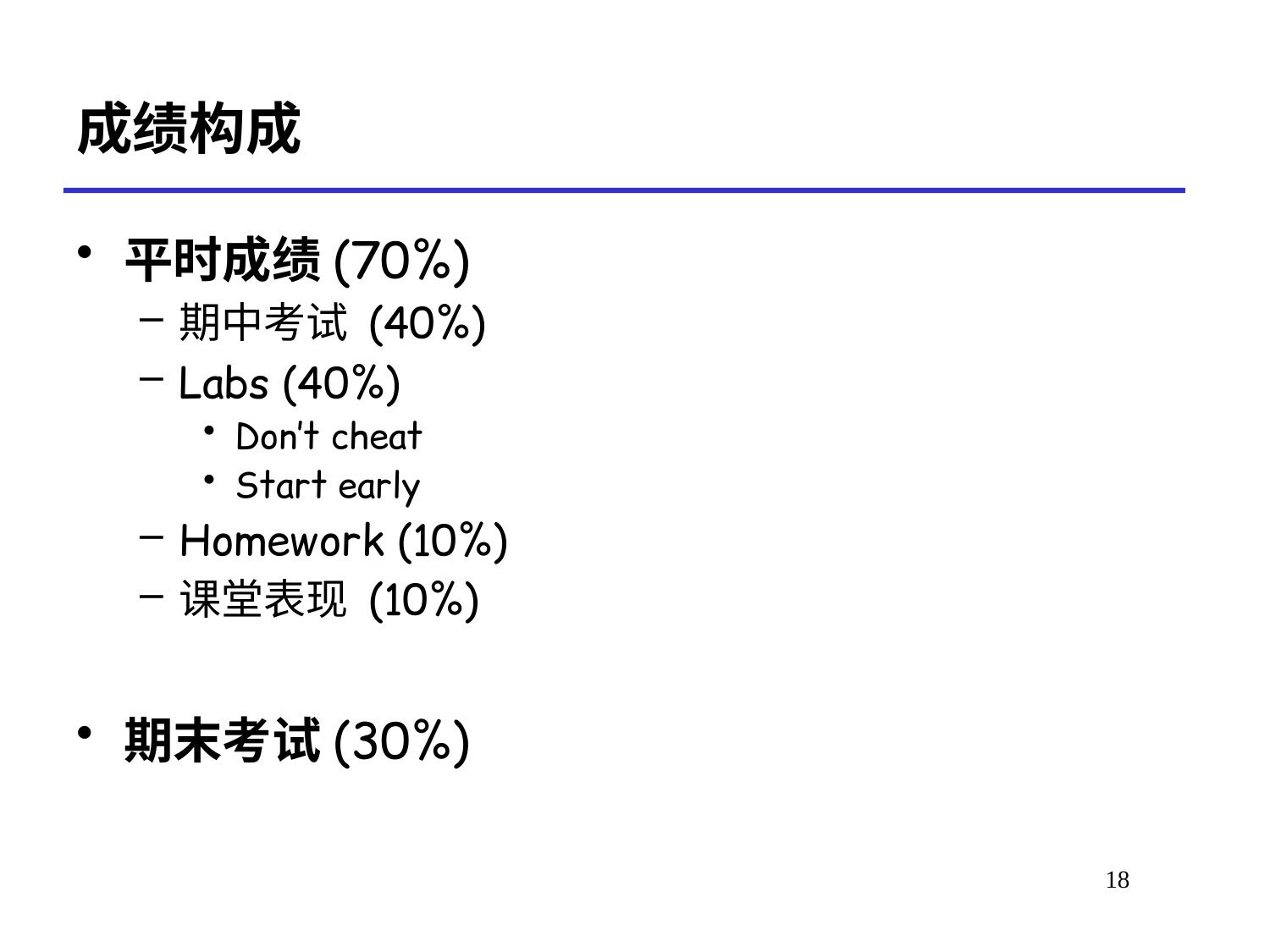

# 成绩构成
平时成绩(70%)
期中考试 (40%)
Labs (40%)
Don’t cheat
Start early
Homework (10%)
课堂表现 (10%)

期末考试(30%)
18